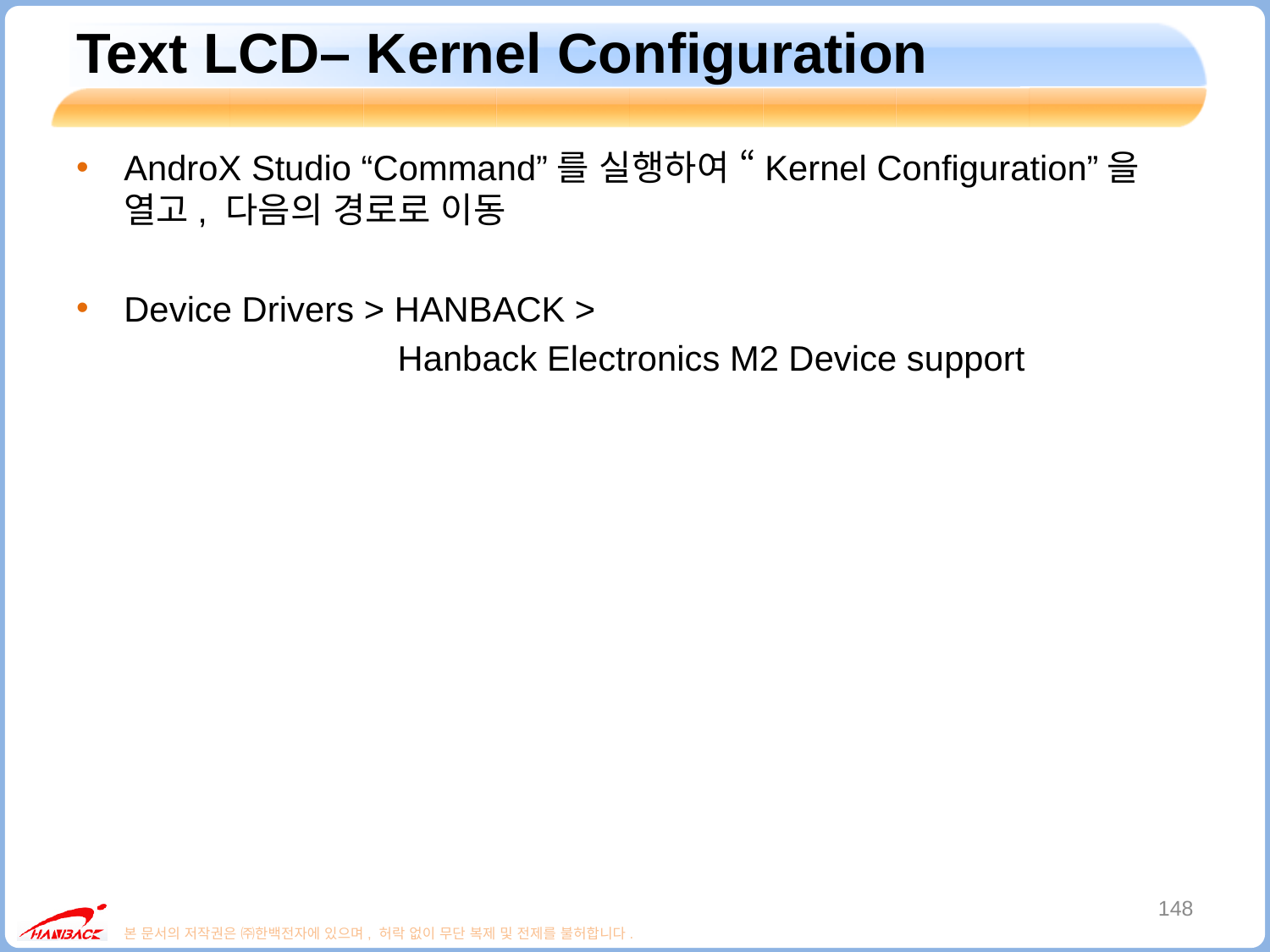

# Text LCD– Kernel Configuration
AndroX Studio “Command”를 실행하여 “Kernel Configuration”을 열고, 다음의 경로로 이동

Device Drivers > HANBACK >
                                 Hanback Electronics M2 Device support

148